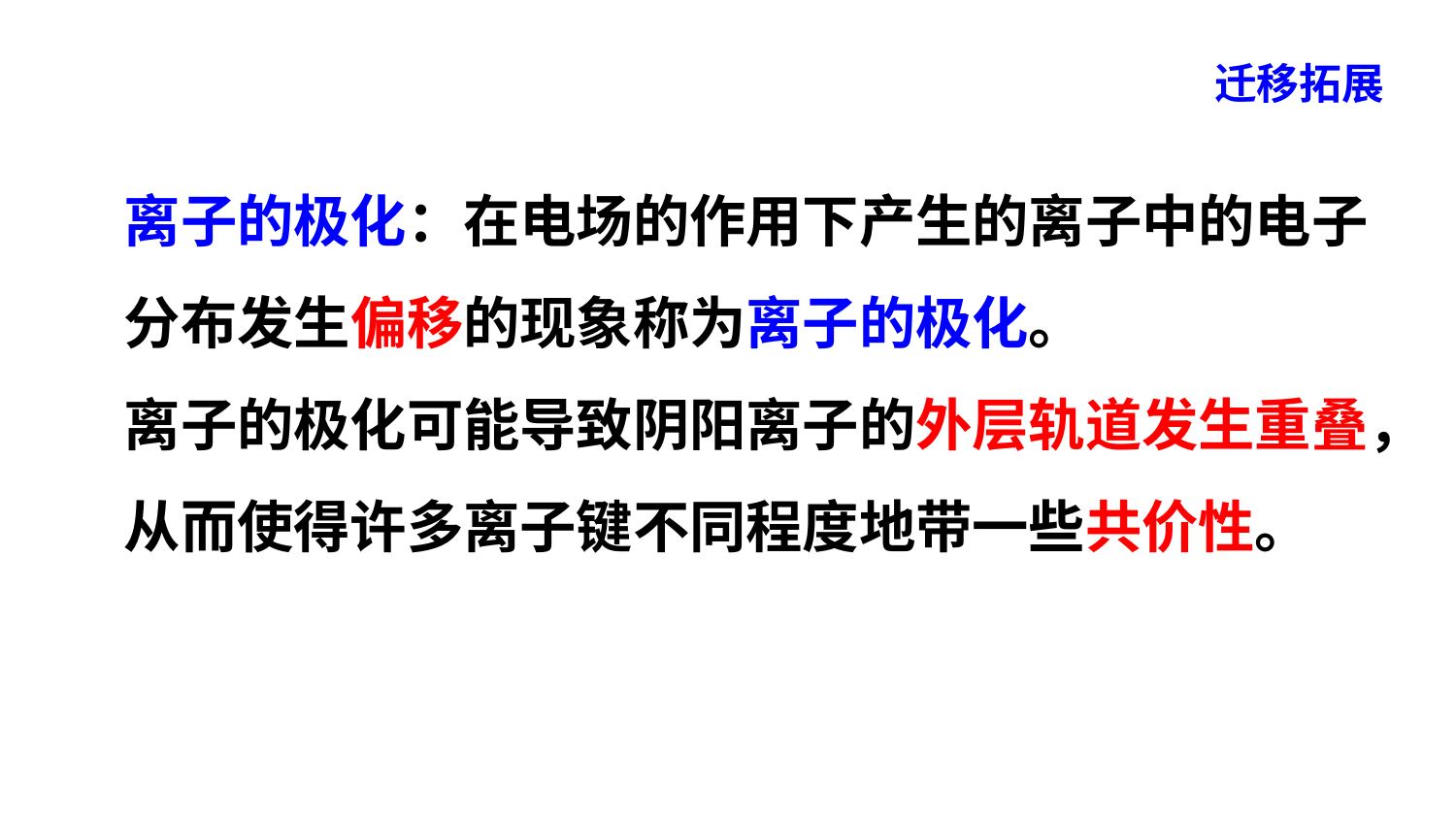

迁移拓展
离子的极化：在电场的作用下产生的离子中的电子分布发生偏移的现象称为离子的极化。
离子的极化可能导致阴阳离子的外层轨道发生重叠，从而使得许多离子键不同程度地带一些共价性。